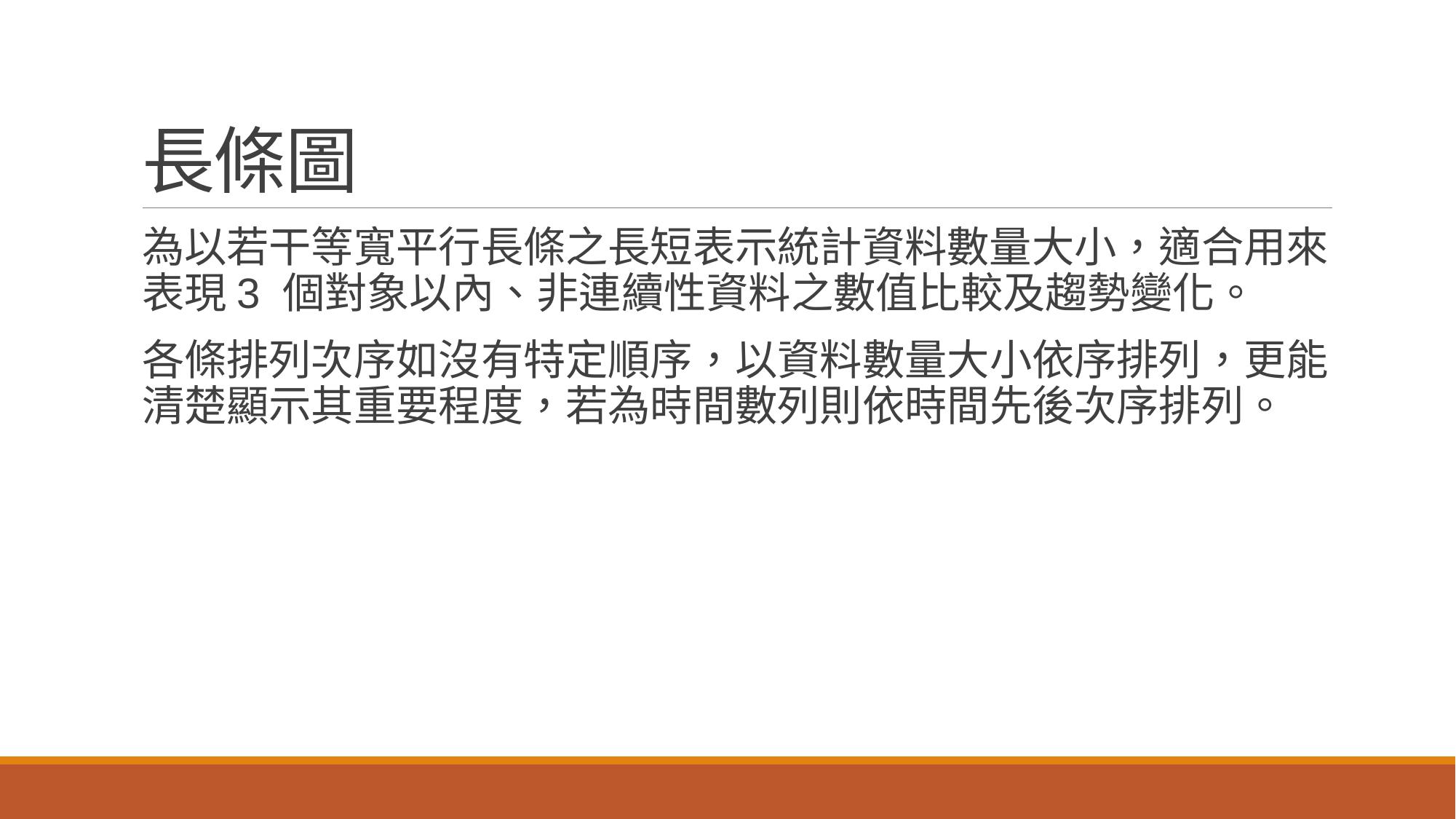

# 長條圖
為以若干等寬平行長條之長短表示統計資料數量大小，適合用來表現3 個對象以內、非連續性資料之數值比較及趨勢變化。
各條排列次序如沒有特定順序，以資料數量大小依序排列，更能清楚顯示其重要程度，若為時間數列則依時間先後次序排列。